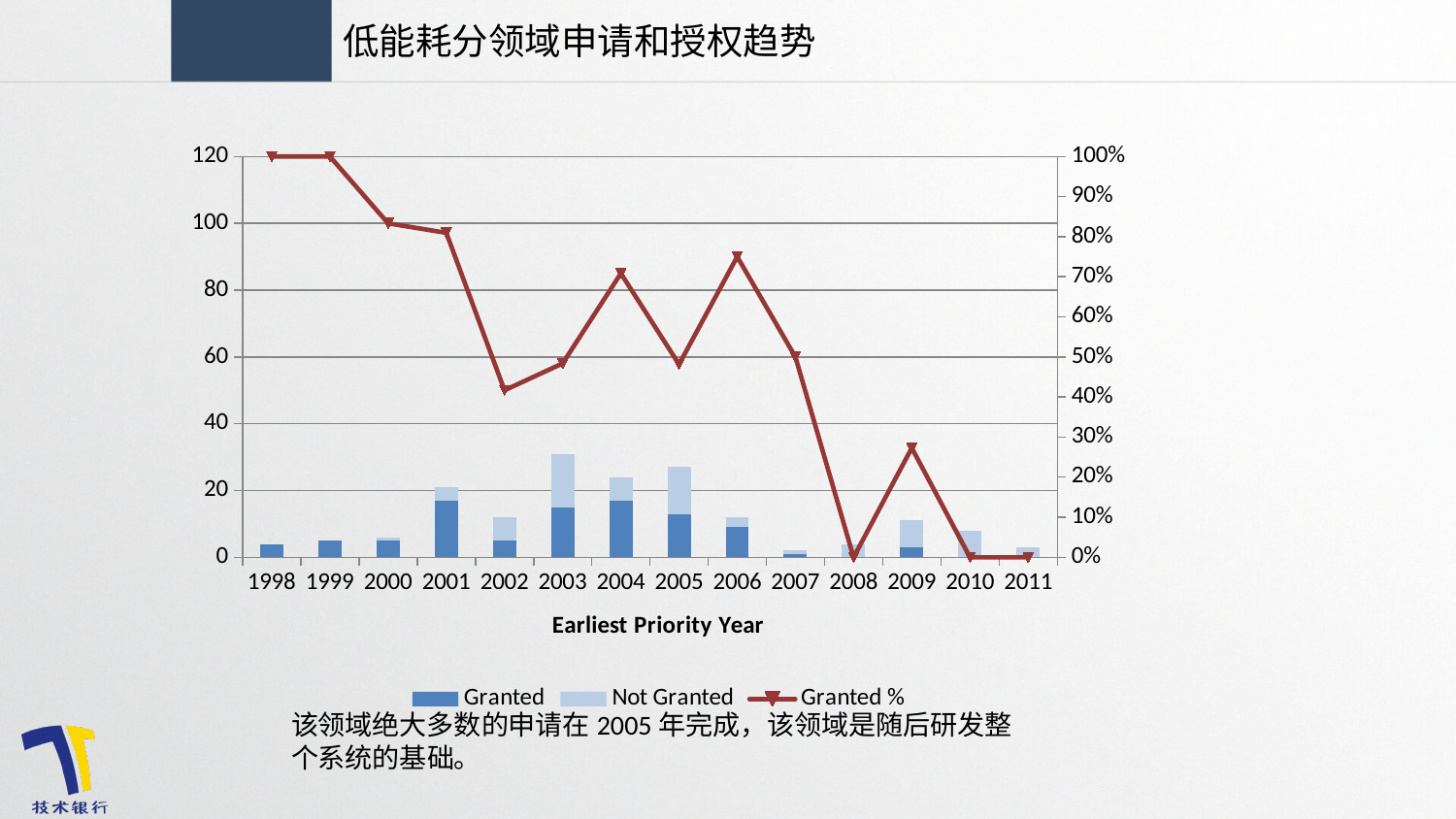

低能耗分领域申请和授权趋势

### Chart

| Category | Granted | Not Granted | Granted % |
|---|---|---|---|
| 1998 | 4.0 | None | 1.0 |
| 1999 | 5.0 | None | 1.0 |
| 2000 | 5.0 | 1.0 | 0.833333333333333 |
| 2001 | 17.0 | 4.0 | 0.80952380952381 |
| 2002 | 5.0 | 7.0 | 0.416666666666667 |
| 2003 | 15.0 | 16.0 | 0.483870967741935 |
| 2004 | 17.0 | 7.0 | 0.708333333333333 |
| 2005 | 13.0 | 14.0 | 0.481481481481481 |
| 2006 | 9.0 | 3.0 | 0.75 |
| 2007 | 1.0 | 1.0 | 0.5 |
| 2008 | None | 4.0 | 0.0 |
| 2009 | 3.0 | 8.0 | 0.272727272727273 |
| 2010 | None | 8.0 | 0.0 |
| 2011 | None | 3.0 | 0.0 |
该领域绝大多数的申请在2005年完成，该领域是随后研发整个系统的基础。